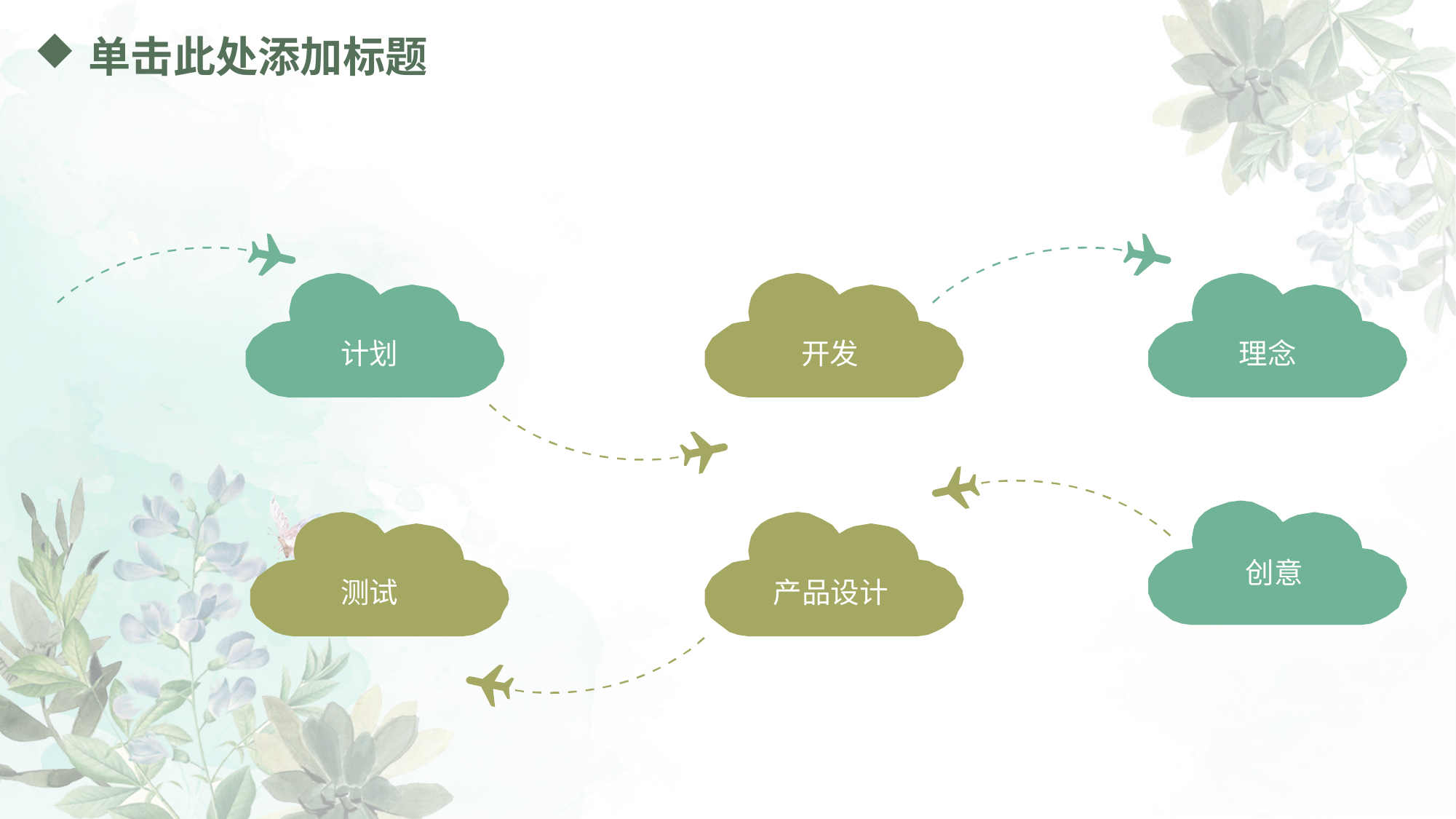

# 单击此处添加标题

计划

理念

开发

创意

测试

产品设计